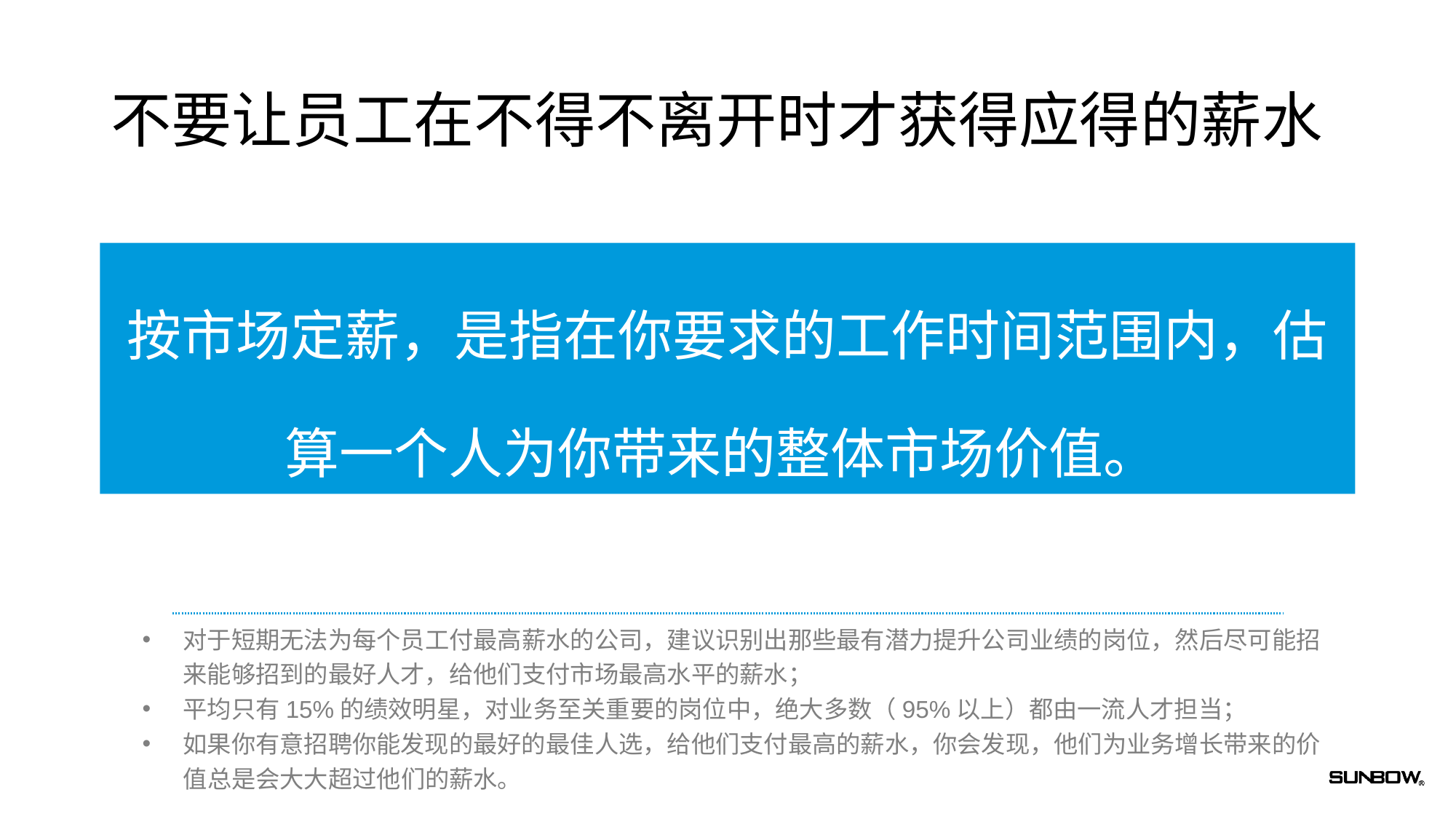

# 不要让员工在不得不离开时才获得应得的薪水
按市场定薪，是指在你要求的工作时间范围内，估算一个人为你带来的整体市场价值。
对于短期无法为每个员工付最高薪水的公司，建议识别出那些最有潜力提升公司业绩的岗位，然后尽可能招来能够招到的最好人才，给他们支付市场最高水平的薪水；
平均只有15%的绩效明星，对业务至关重要的岗位中，绝大多数（95%以上）都由一流人才担当；
如果你有意招聘你能发现的最好的最佳人选，给他们支付最高的薪水，你会发现，他们为业务增长带来的价值总是会大大超过他们的薪水。
53